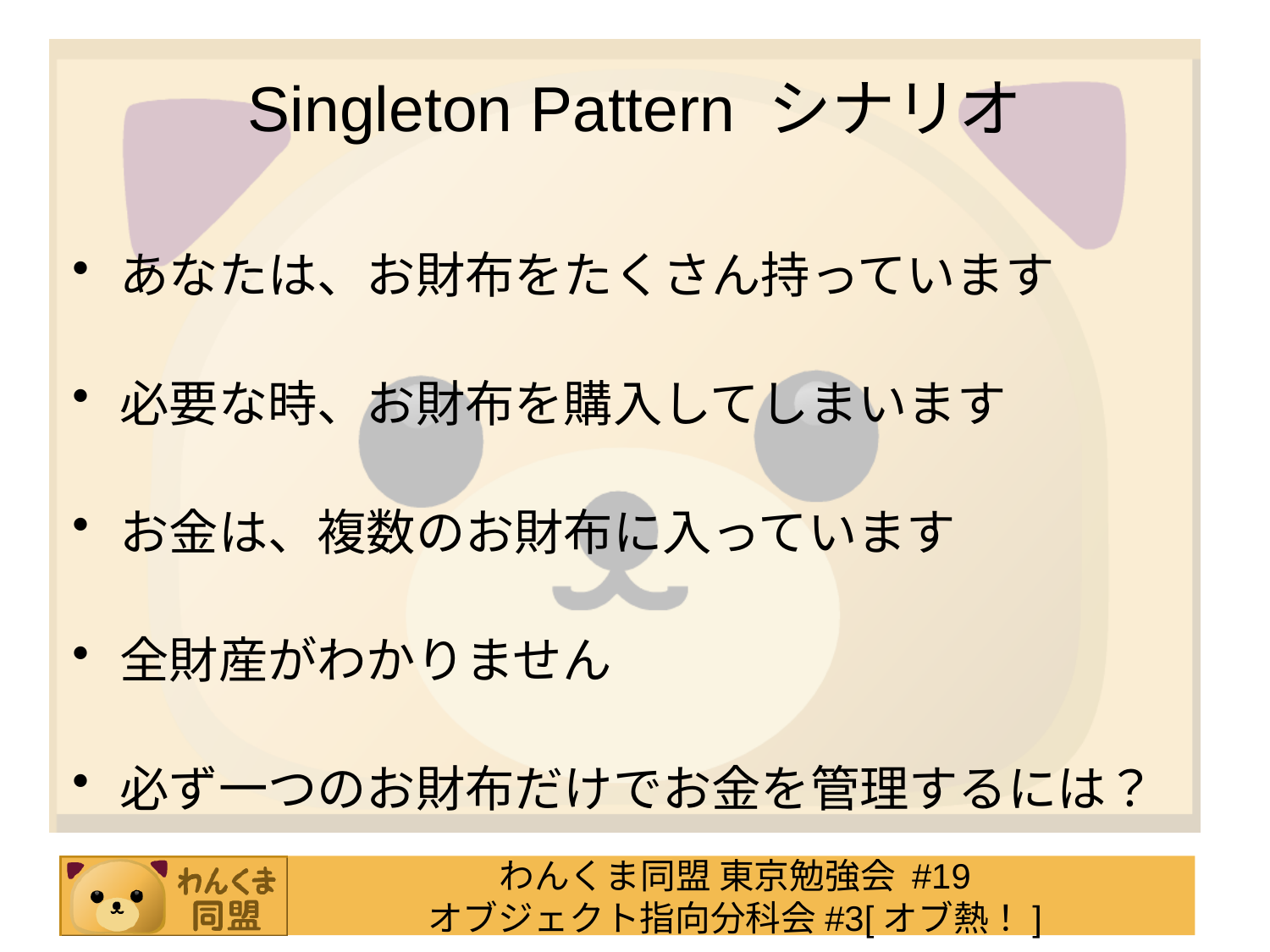

# Singleton Pattern シナリオ
あなたは、お財布をたくさん持っています
必要な時、お財布を購入してしまいます
お金は、複数のお財布に入っています
全財産がわかりません
必ず一つのお財布だけでお金を管理するには？